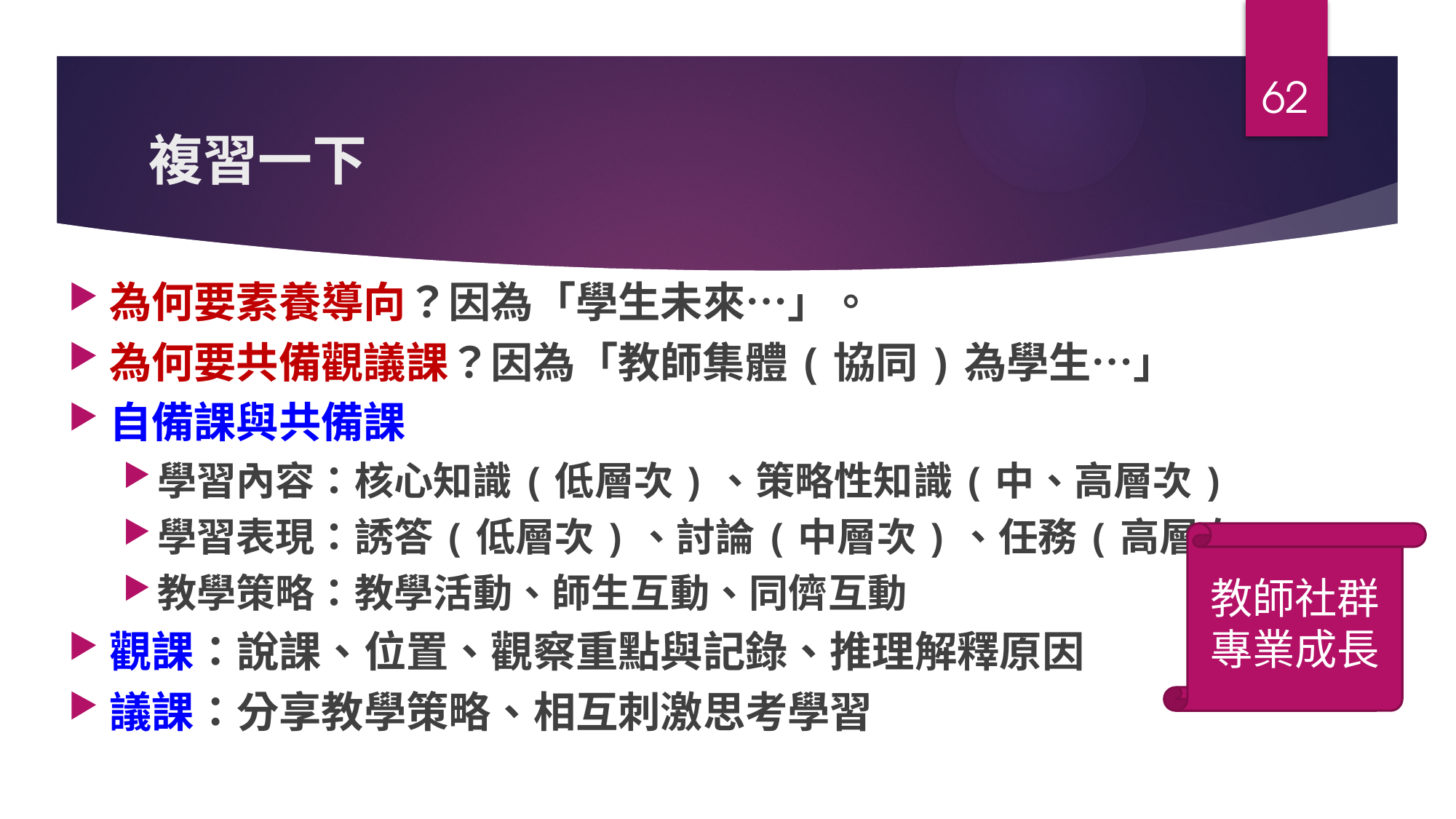

62
# 複習一下
為何要素養導向？因為「學生未來…」。
為何要共備觀議課？因為「教師集體(協同)為學生…」
自備課與共備課
學習內容：核心知識(低層次)、策略性知識(中、高層次)
學習表現：誘答(低層次)、討論(中層次)、任務(高層次)
教學策略：教學活動、師生互動、同儕互動
觀課：說課、位置、觀察重點與記錄、推理解釋原因
議課：分享教學策略、相互刺激思考學習
教師社群
專業成長